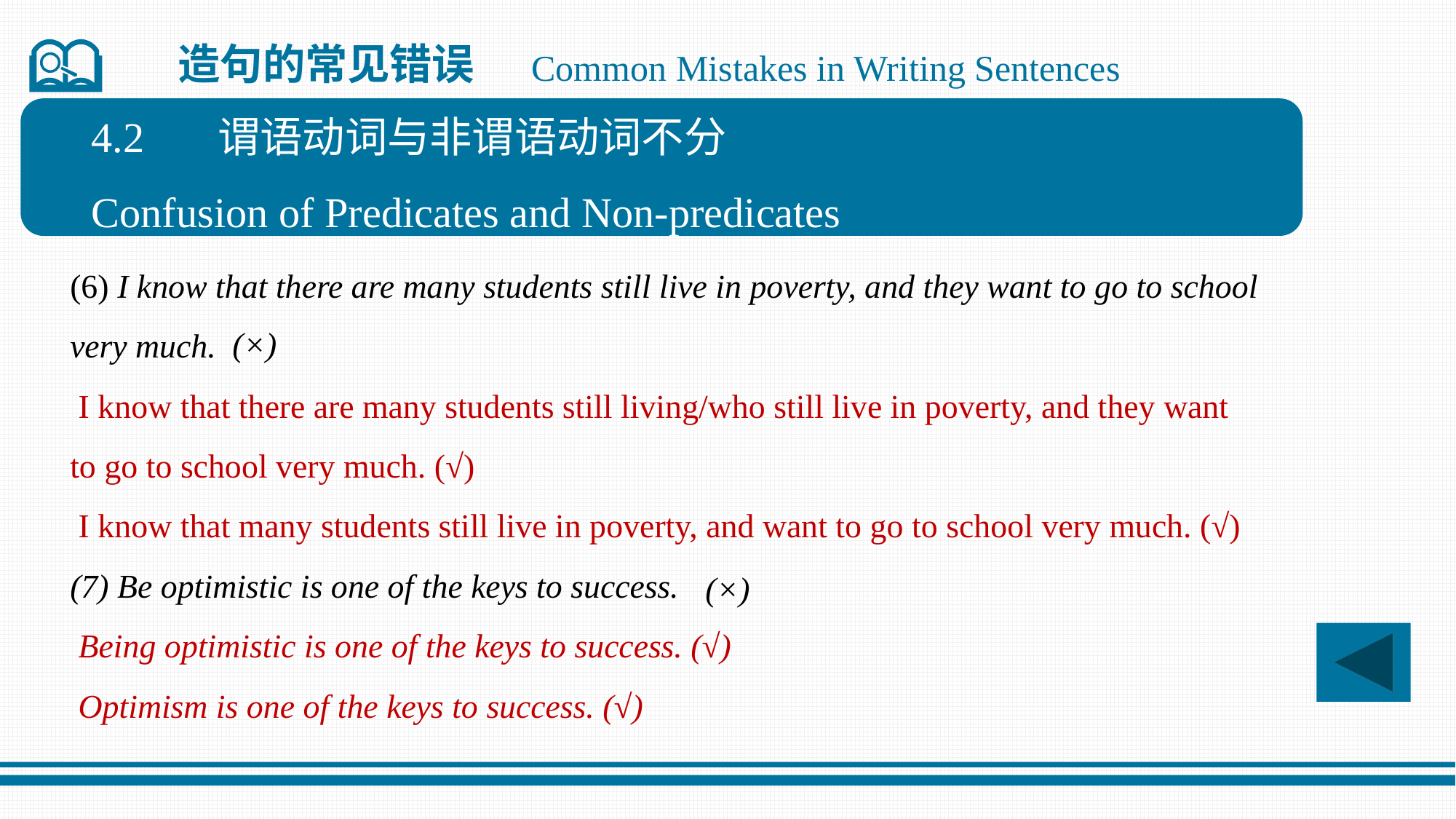

造句的常见错误
Common Mistakes in Writing Sentences
4.2      谓语动词与非谓语动词不分
Confusion of Predicates and Non-predicates

(6) I know that there are many students still live in poverty, and they want to go to school
very much.
 I know that there are many students still living/who still live in poverty, and they want
to go to school very much. (√)
 I know that many students still live in poverty, and want to go to school very much. (√)
(7) Be optimistic is one of the keys to success.
 Being optimistic is one of the keys to success. (√)
 Optimism is one of the keys to success. (√)
(×)
(×)